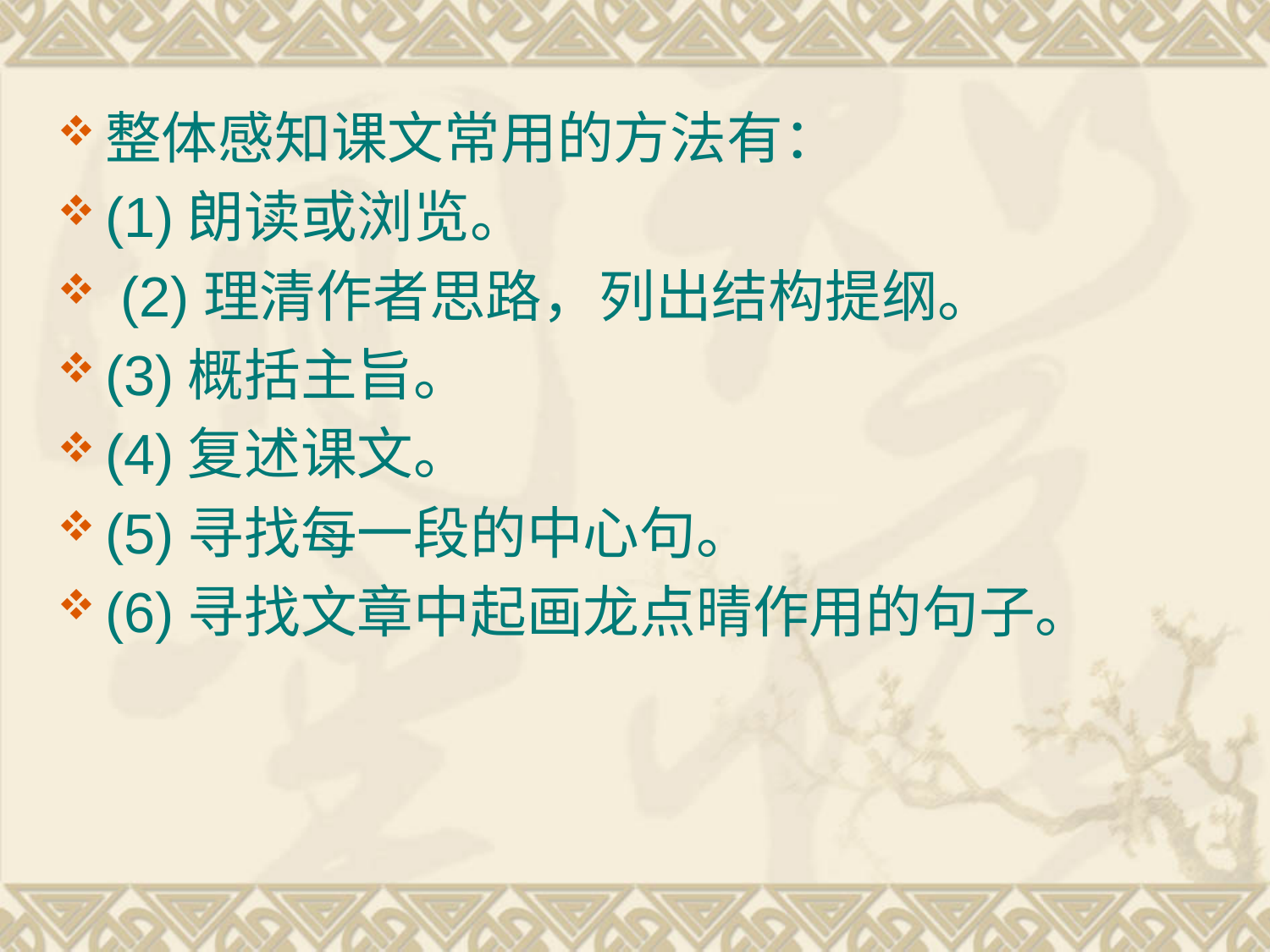

整体感知课文常用的方法有：
(1)朗读或浏览。
 (2)理清作者思路，列出结构提纲。
(3)概括主旨。
(4)复述课文。
(5)寻找每一段的中心句。
(6)寻找文章中起画龙点晴作用的句子。